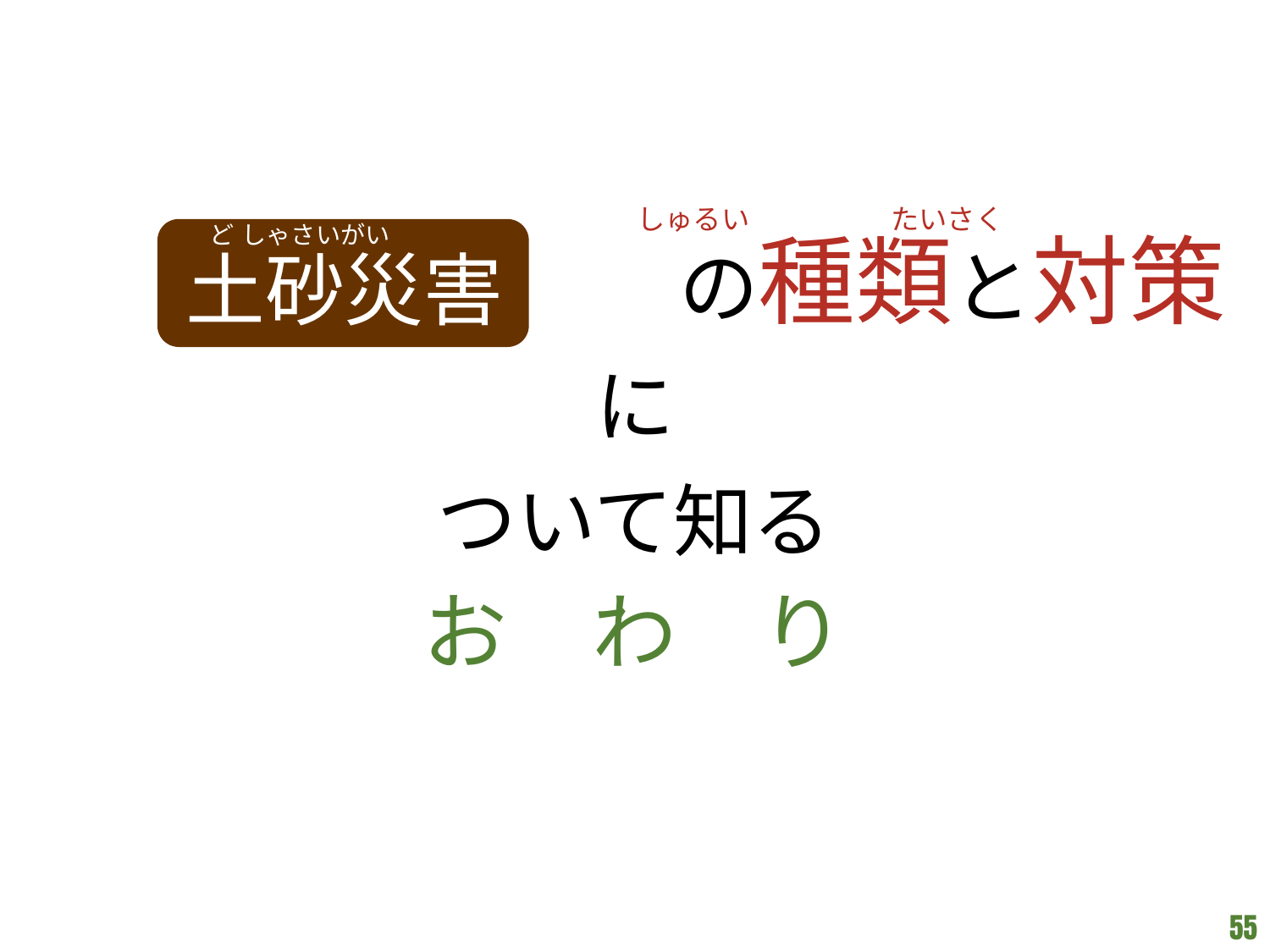

たいさく
　　　　　　　　の種類と対策に
ついて知る

土砂災害
ど　しゃさいがい
しゅるい
お　わ　り
55